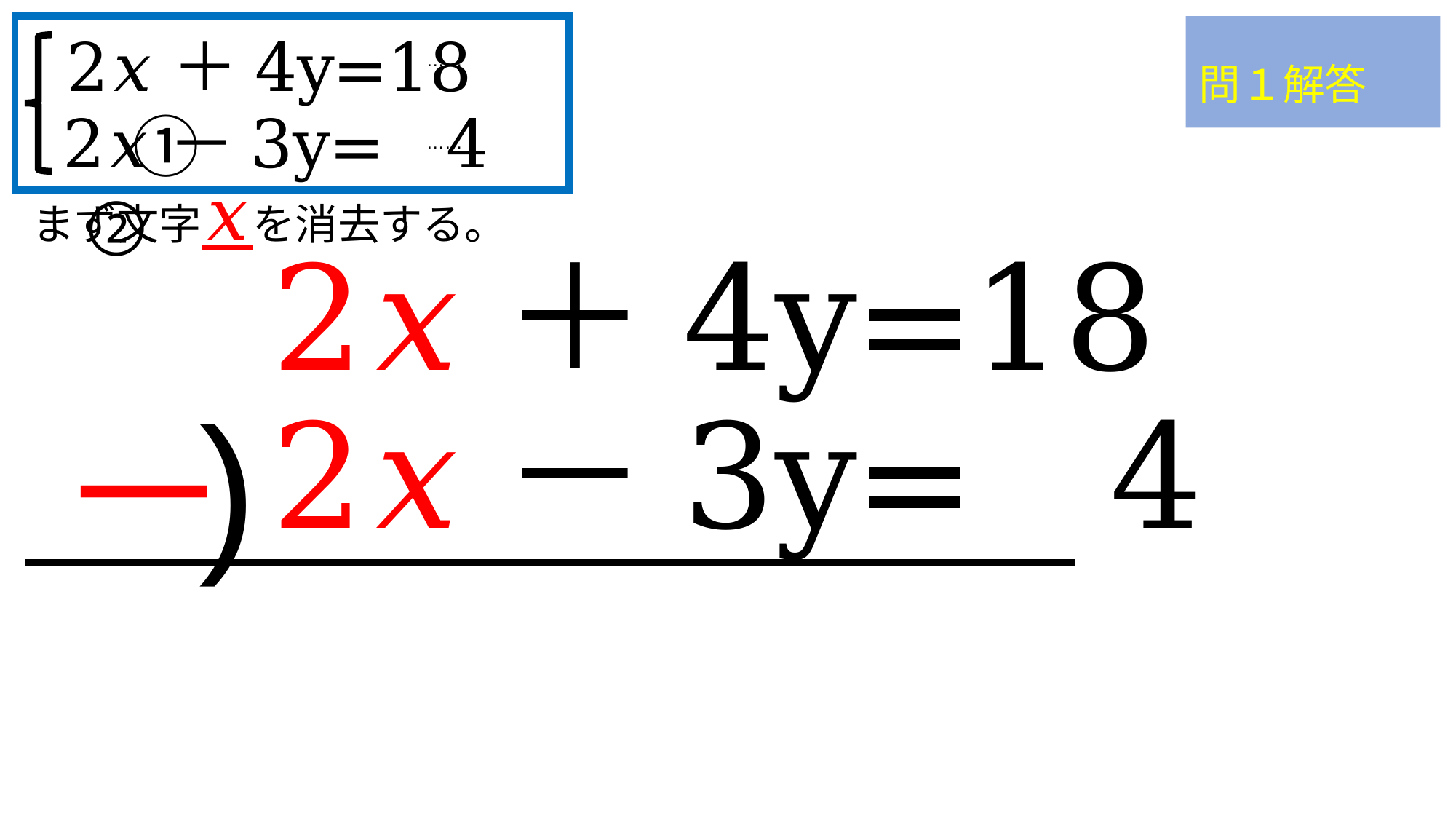

2𝑥＋4y=18 　①
2𝑥－3y=   4     ②

……
……

問１解答
まず文字𝑥を消去する。
2𝑥＋4y=18
2𝑥－3y=   4
)
－